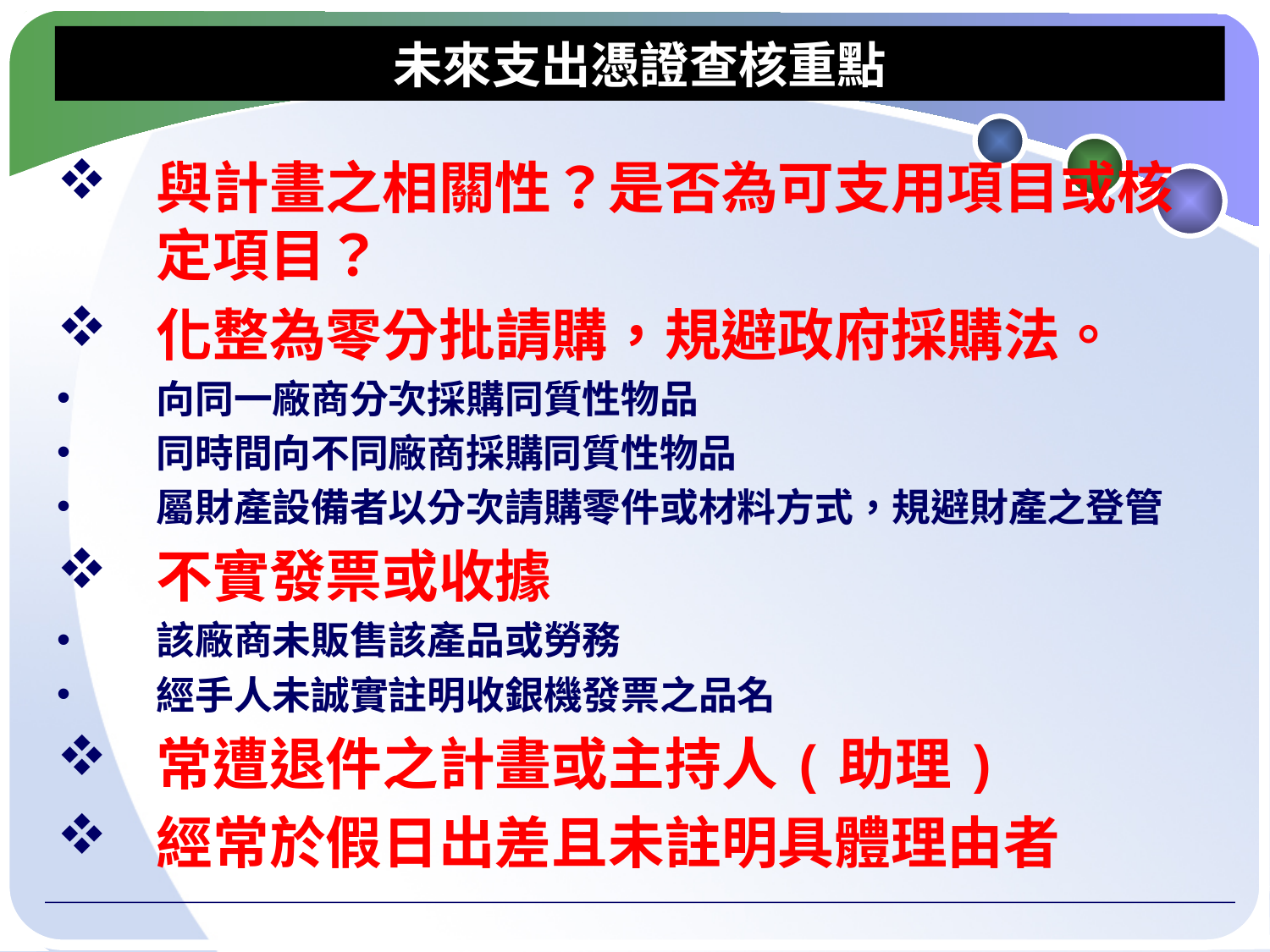

未來支出憑證查核重點
與計畫之相關性？是否為可支用項目或核定項目？
化整為零分批請購，規避政府採購法。
向同一廠商分次採購同質性物品
同時間向不同廠商採購同質性物品
屬財產設備者以分次請購零件或材料方式，規避財產之登管
不實發票或收據
該廠商未販售該產品或勞務
經手人未誠實註明收銀機發票之品名
常遭退件之計畫或主持人(助理)
經常於假日出差且未註明具體理由者